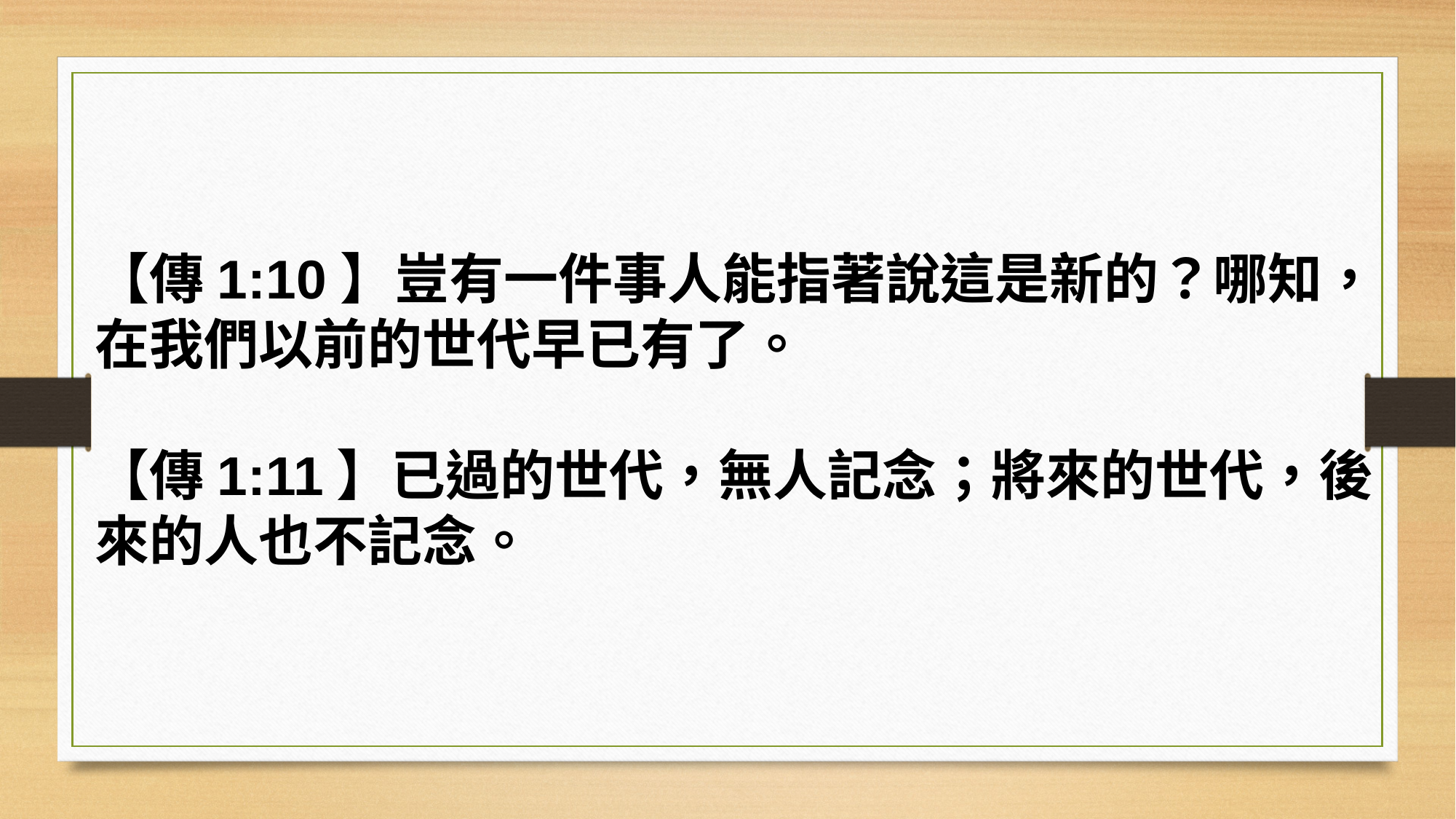

【傳1:10】豈有一件事人能指著說這是新的？哪知，在我們以前的世代早已有了。

【傳1:11】已過的世代，無人記念；將來的世代，後來的人也不記念。